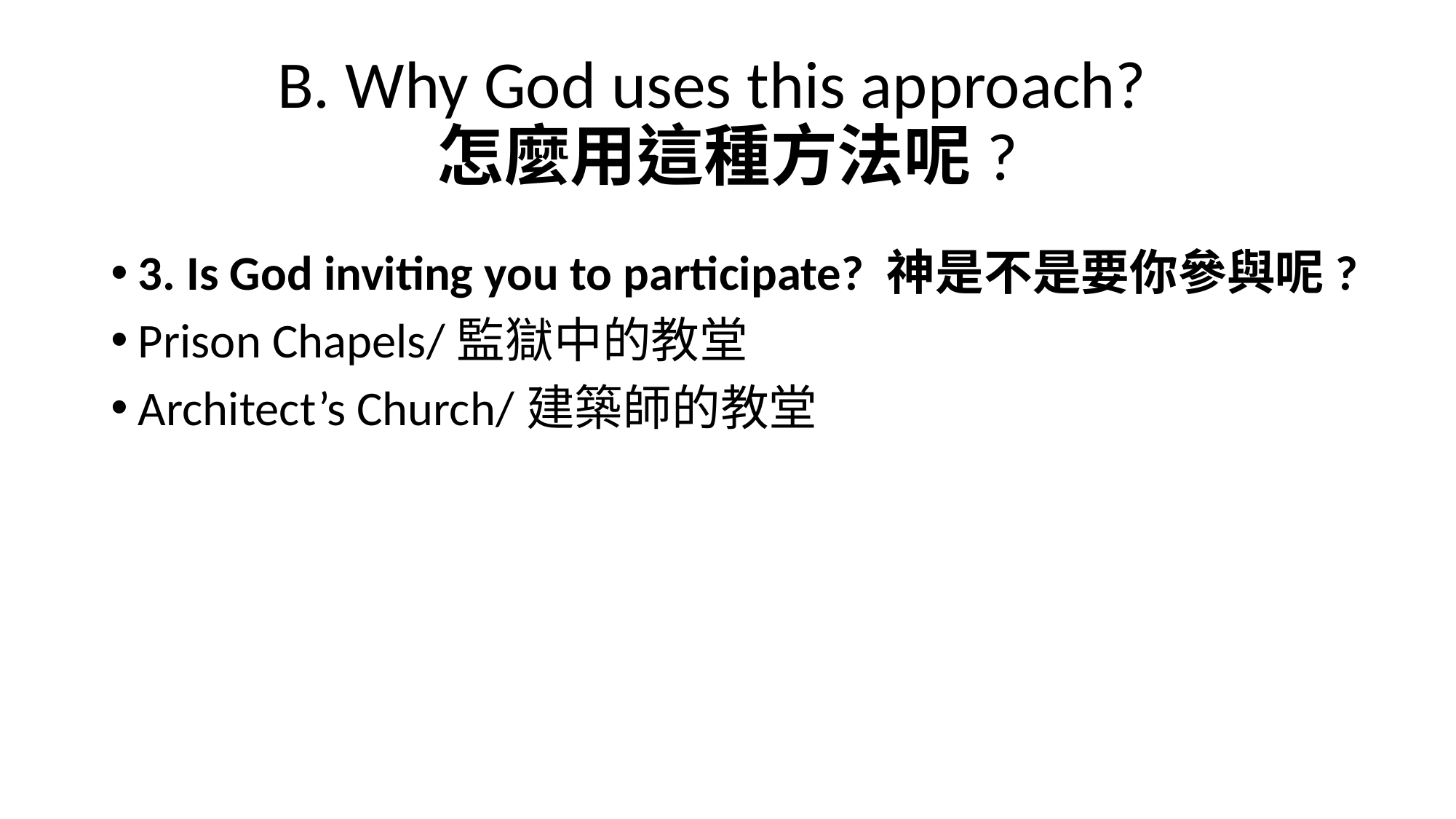

# B. Why God uses this approach? 怎麼用這種方法呢?
3. Is God inviting you to participate? 神是不是要你參與呢?
Prison Chapels/監獄中的教堂
Architect’s Church/建築師的教堂